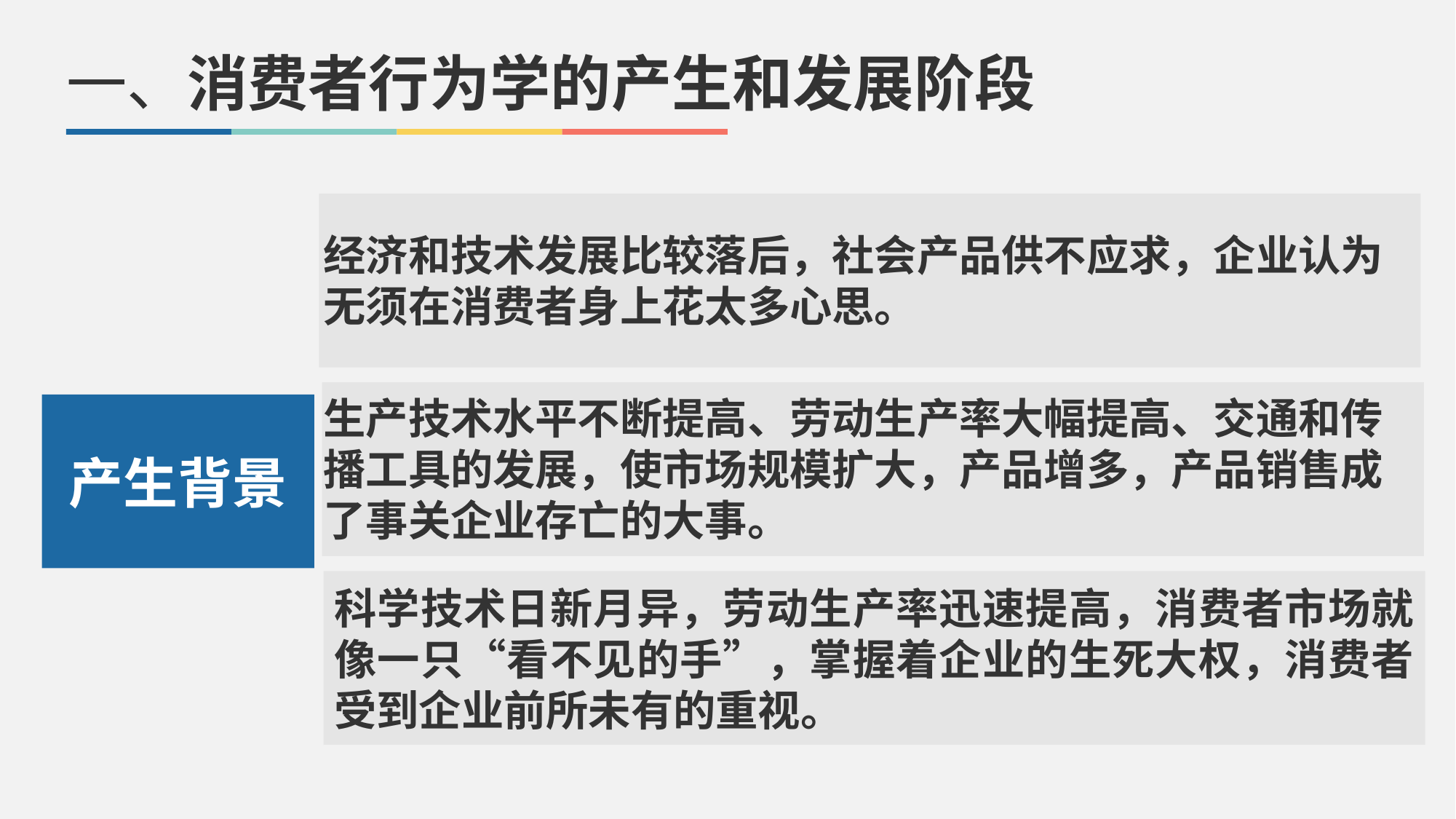

一、消费者行为学的产生和发展阶段

经济和技术发展比较落后，社会产品供不应求，企业认为无须在消费者身上花太多心思。

生产技术水平不断提高、劳动生产率大幅提高、交通和传播工具的发展，使市场规模扩大，产品增多，产品销售成了事关企业存亡的大事。
产生背景
科学技术日新月异，劳动生产率迅速提高，消费者市场就像一只“看不见的手”，掌握着企业的生死大权，消费者受到企业前所未有的重视。